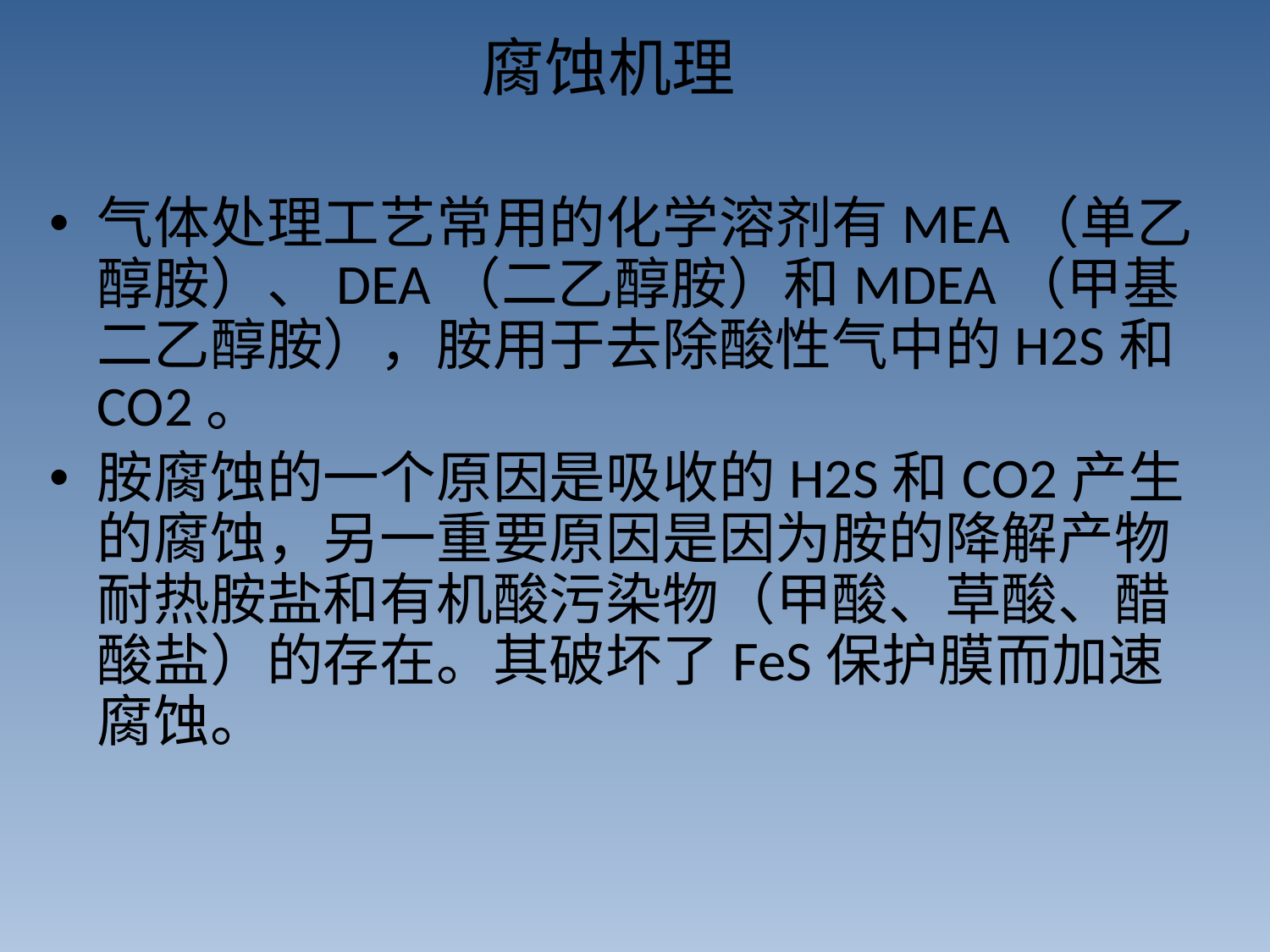

# 腐蚀机理
气体处理工艺常用的化学溶剂有MEA（单乙醇胺）、DEA（二乙醇胺）和MDEA（甲基二乙醇胺），胺用于去除酸性气中的H2S和CO2。
胺腐蚀的一个原因是吸收的H2S和CO2产生的腐蚀，另一重要原因是因为胺的降解产物耐热胺盐和有机酸污染物（甲酸、草酸、醋酸盐）的存在。其破坏了FeS保护膜而加速腐蚀。